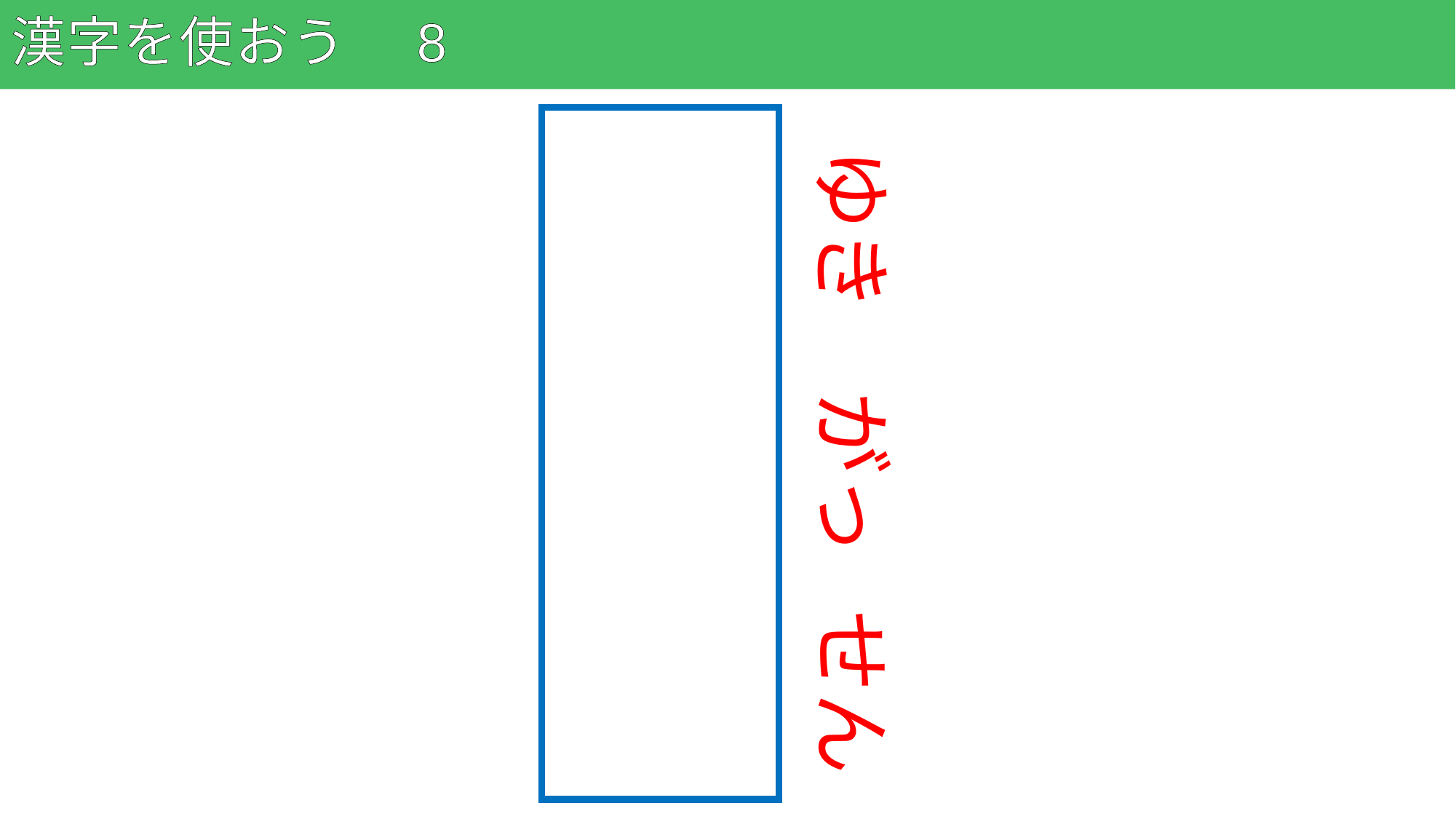

# 漢字を使おう　8
58
雪合戦

ゆき
がっ
せん